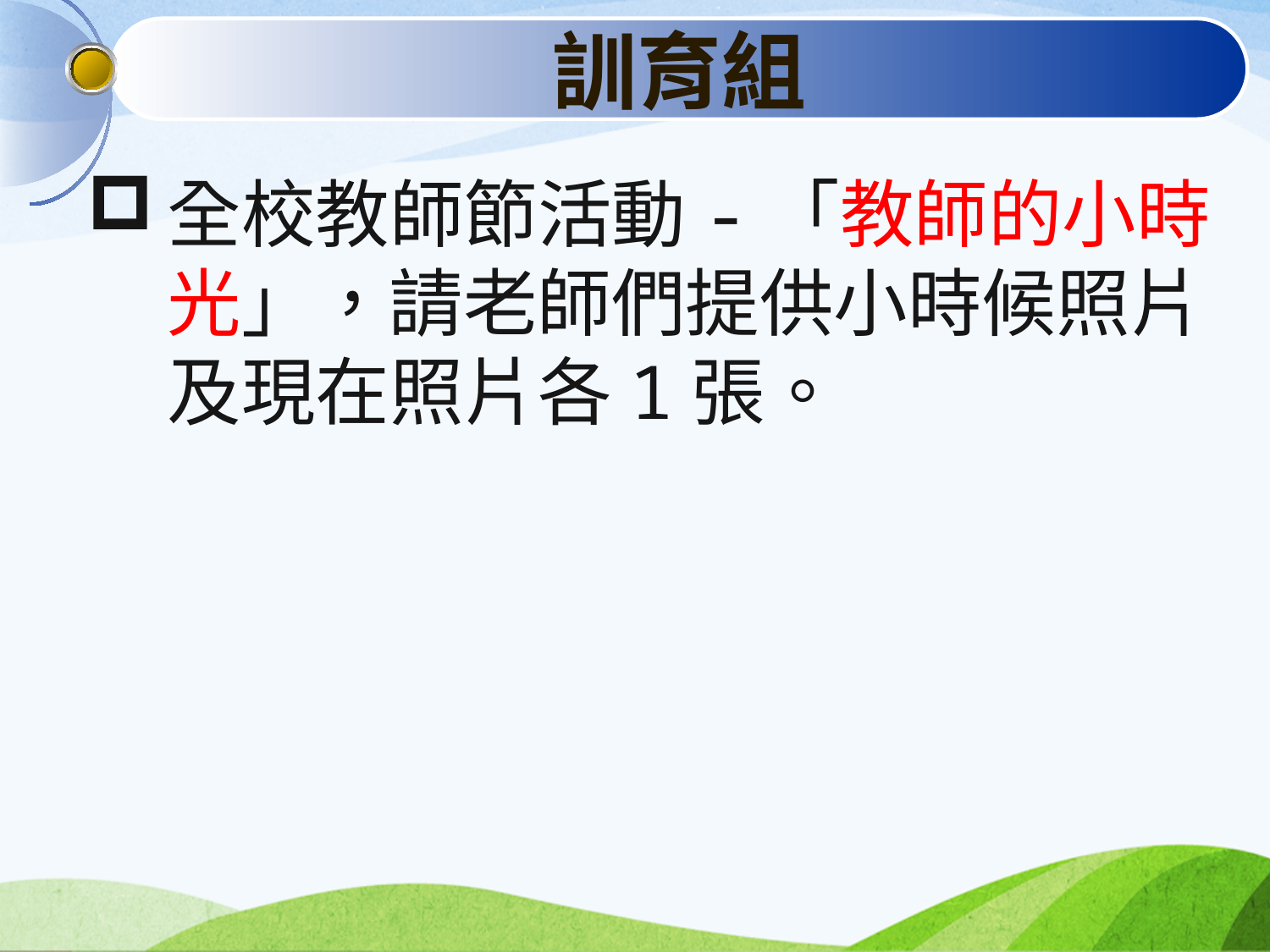

訓育組

全校教師節活動-「教師的小時光」，請老師們提供小時候照片及現在照片各1張。